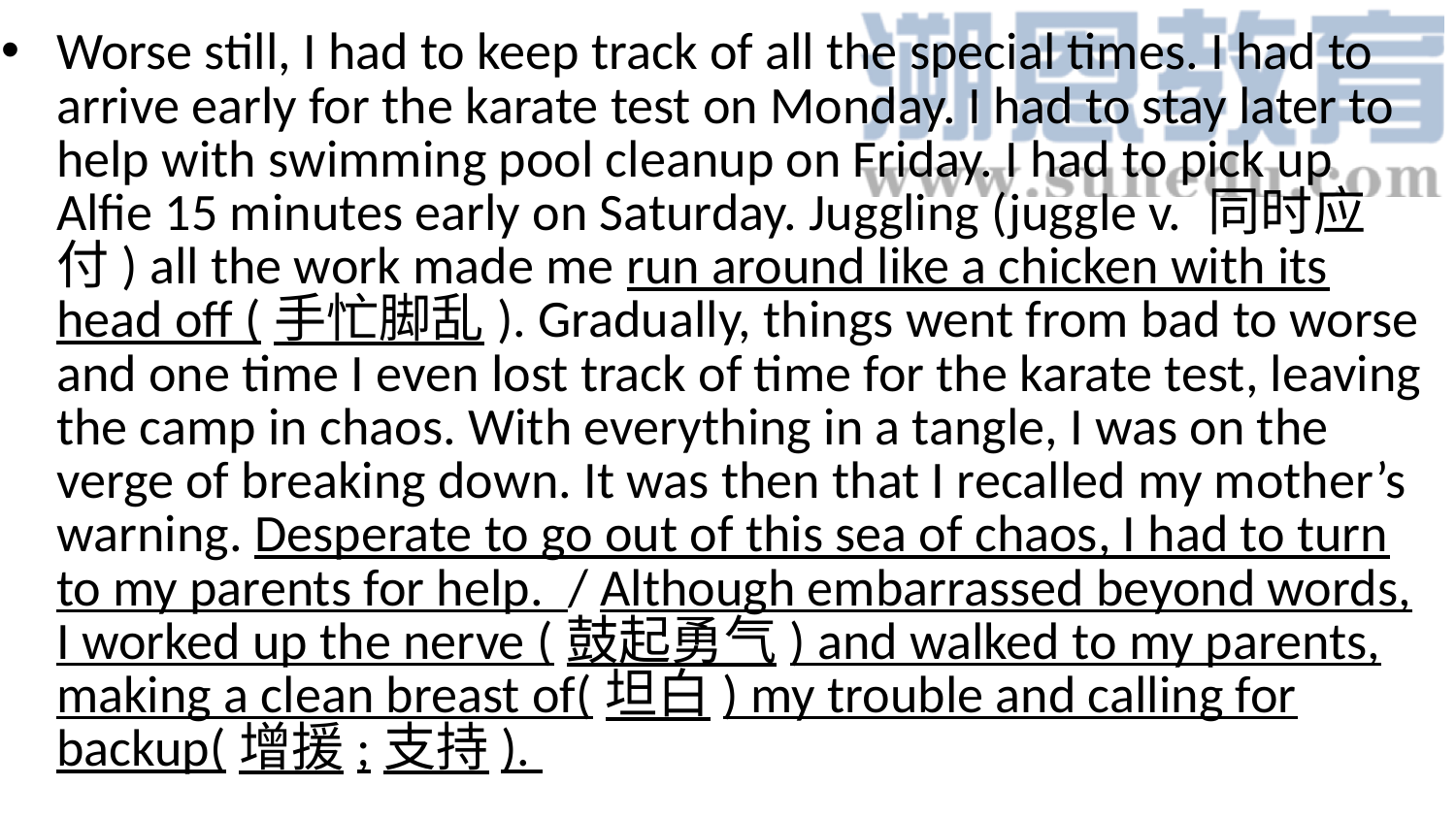

Worse still, I had to keep track of all the special times. I had to arrive early for the karate test on Monday. I had to stay later to help with swimming pool cleanup on Friday. I had to pick up Alfie 15 minutes early on Saturday. Juggling (juggle v. 同时应付) all the work made me run around like a chicken with its head off (手忙脚乱). Gradually, things went from bad to worse and one time I even lost track of time for the karate test, leaving the camp in chaos. With everything in a tangle, I was on the verge of breaking down. It was then that I recalled my mother’s warning. Desperate to go out of this sea of chaos, I had to turn to my parents for help.  / Although embarrassed beyond words, I worked up the nerve (鼓起勇气) and walked to my parents, making a clean breast of(坦白) my trouble and calling for backup(增援;支持).